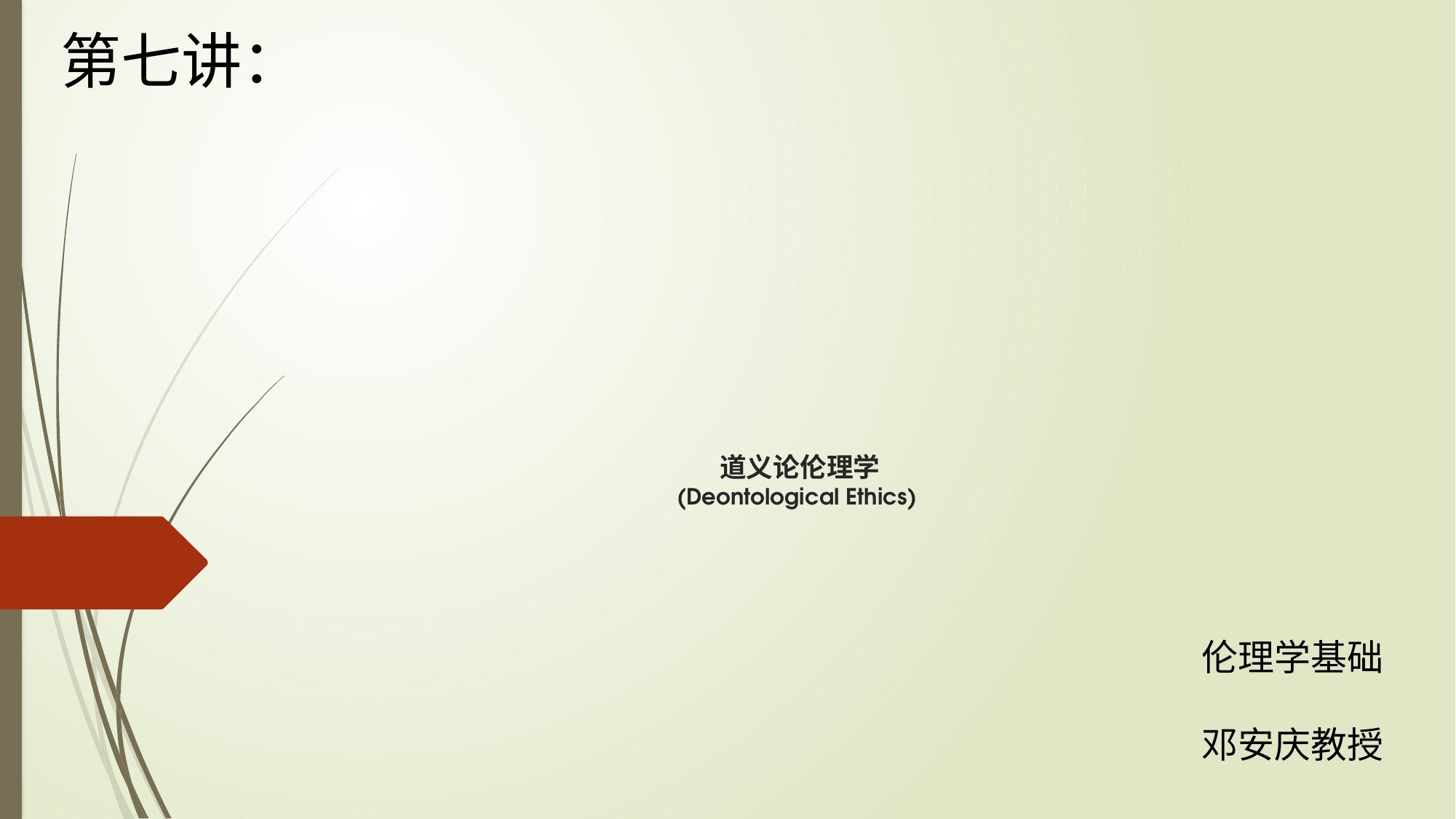

第七讲：
# 道义论伦理学 (Deontological Ethics)
伦理学基础

邓安庆教授